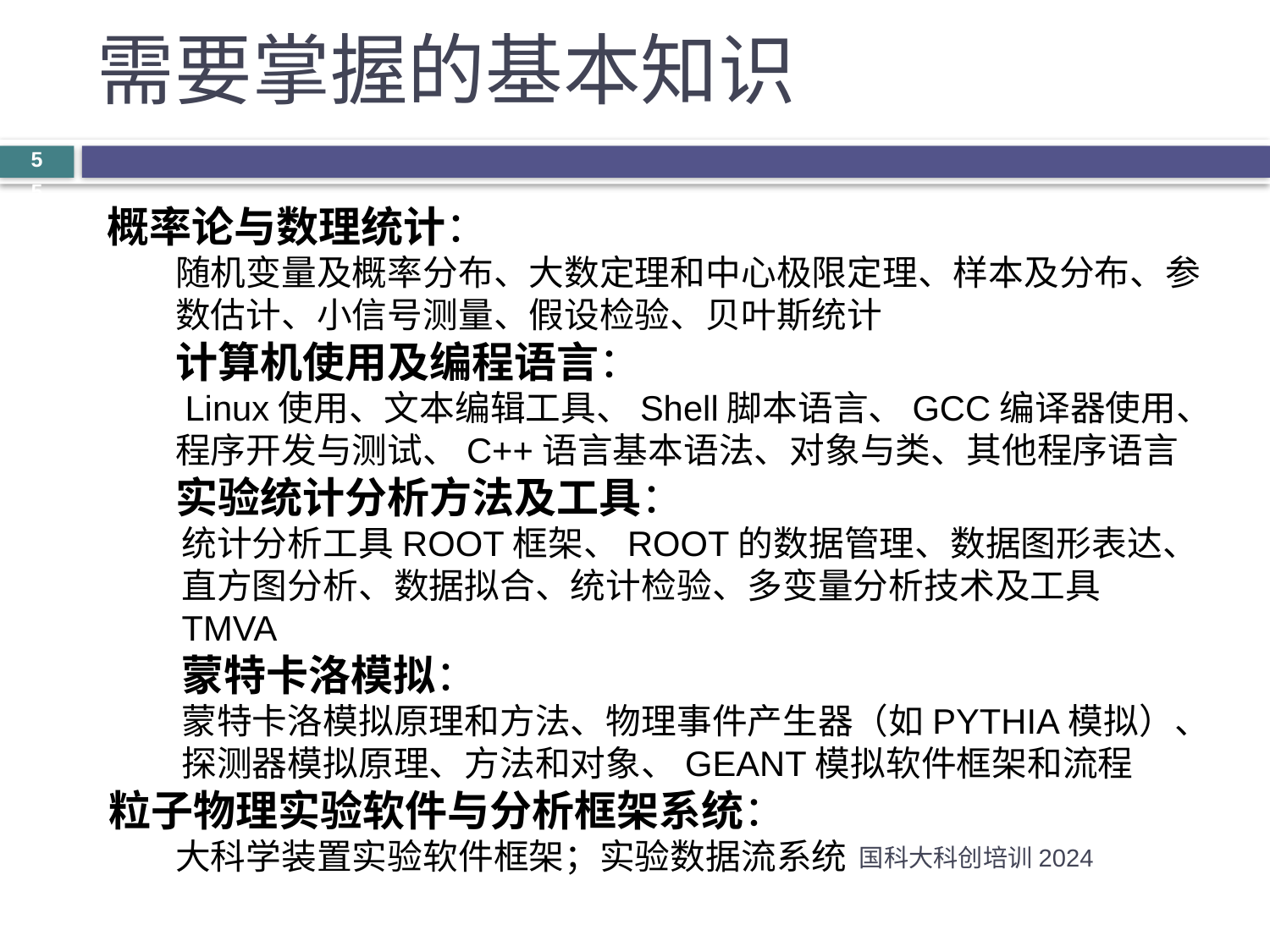

# 需要掌握的基本知识
5
5
概率论与数理统计：
随机变量及概率分布、大数定理和中心极限定理、样本及分布、参数估计、小信号测量、假设检验、贝叶斯统计
计算机使用及编程语言：
 Linux使用、文本编辑工具、Shell脚本语言、GCC编译器使用、程序开发与测试、C++语言基本语法、对象与类、其他程序语言
实验统计分析方法及工具：
统计分析工具ROOT框架、ROOT的数据管理、数据图形表达、直方图分析、数据拟合、统计检验、多变量分析技术及工具TMVA
蒙特卡洛模拟：
蒙特卡洛模拟原理和方法、物理事件产生器（如PYTHIA模拟）、探测器模拟原理、方法和对象、GEANT模拟软件框架和流程
粒子物理实验软件与分析框架系统：
大科学装置实验软件框架；实验数据流系统
国科大科创培训2024